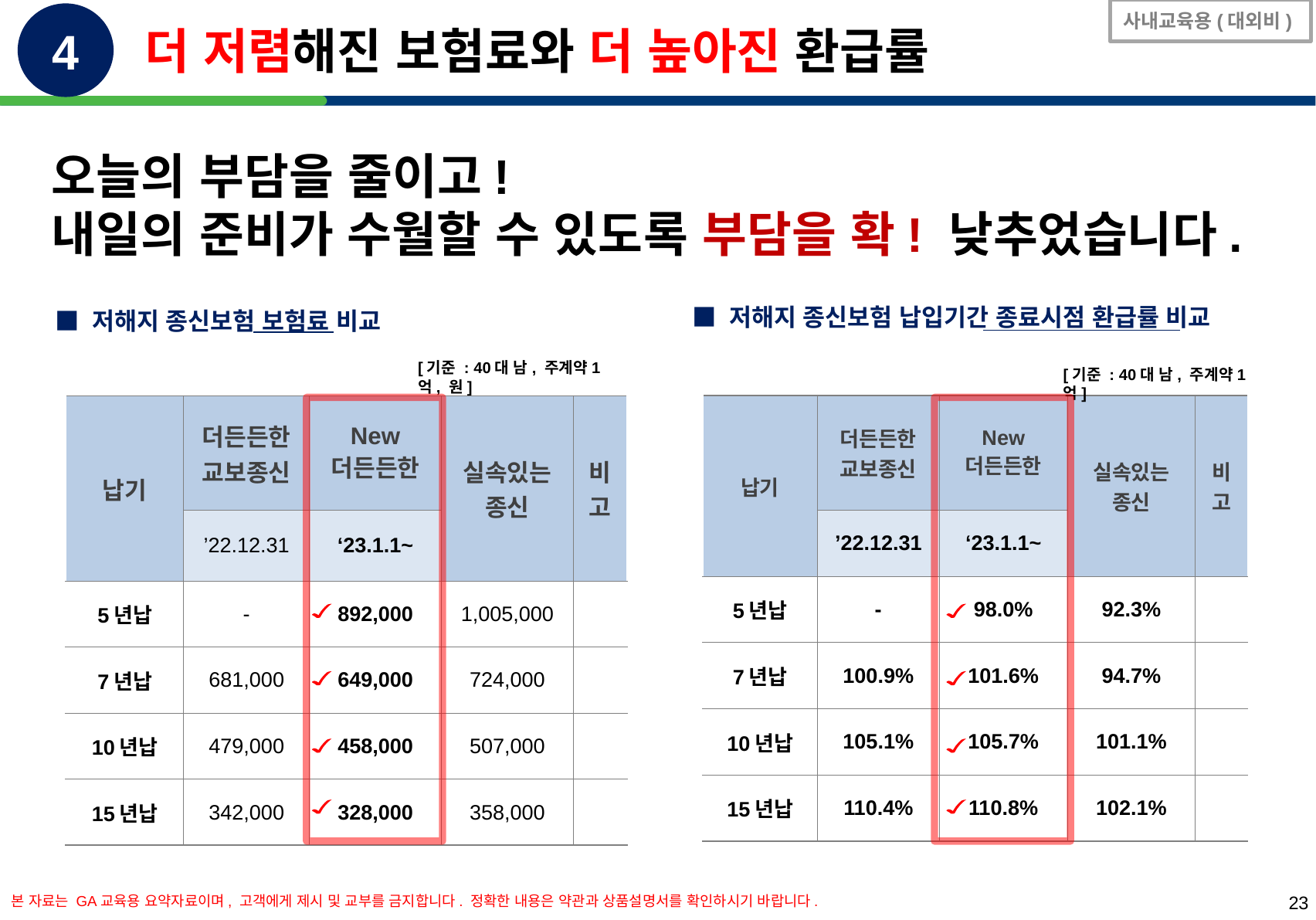

사내교육용(대외비)
4
더 저렴해진 보험료와 더 높아진 환급률
오늘의 부담을 줄이고!
내일의 준비가 수월할 수 있도록 부담을 확! 낮추었습니다.
■ 저해지 종신보험 납입기간 종료시점 환급률 비교
■ 저해지 종신보험 보험료 비교
[기준 : 40대 남, 주계약1억, 원]
[기준 : 40대 남, 주계약1억]
| 납기 | 더든든한 교보종신 | New 더든든한 | 실속있는 종신 | 비고 |
| --- | --- | --- | --- | --- |
|  | ’22.12.31 | ‘23.1.1~ |  |  |
| 5년납 | - | 98.0% | 92.3% |  |
| 7년납 | 100.9% | 101.6% | 94.7% |  |
| 10년납 | 105.1% | 105.7% | 101.1% |  |
| 15년납 | 110.4% | 110.8% | 102.1% |  |
| 납기 | 더든든한 교보종신 | New 더든든한 | 실속있는 종신 | 비고 |
| --- | --- | --- | --- | --- |
|  | ’22.12.31 | ‘23.1.1~ |  |  |
| 5년납 | - | 892,000 | 1,005,000 |  |
| 7년납 | 681,000 | 649,000 | 724,000 |  |
| 10년납 | 479,000 | 458,000 | 507,000 |  |
| 15년납 | 342,000 | 328,000 | 358,000 |  |

본 자료는 GA교육용 요약자료이며, 고객에게 제시 및 교부를 금지합니다. 정확한 내용은 약관과 상품설명서를 확인하시기 바랍니다.